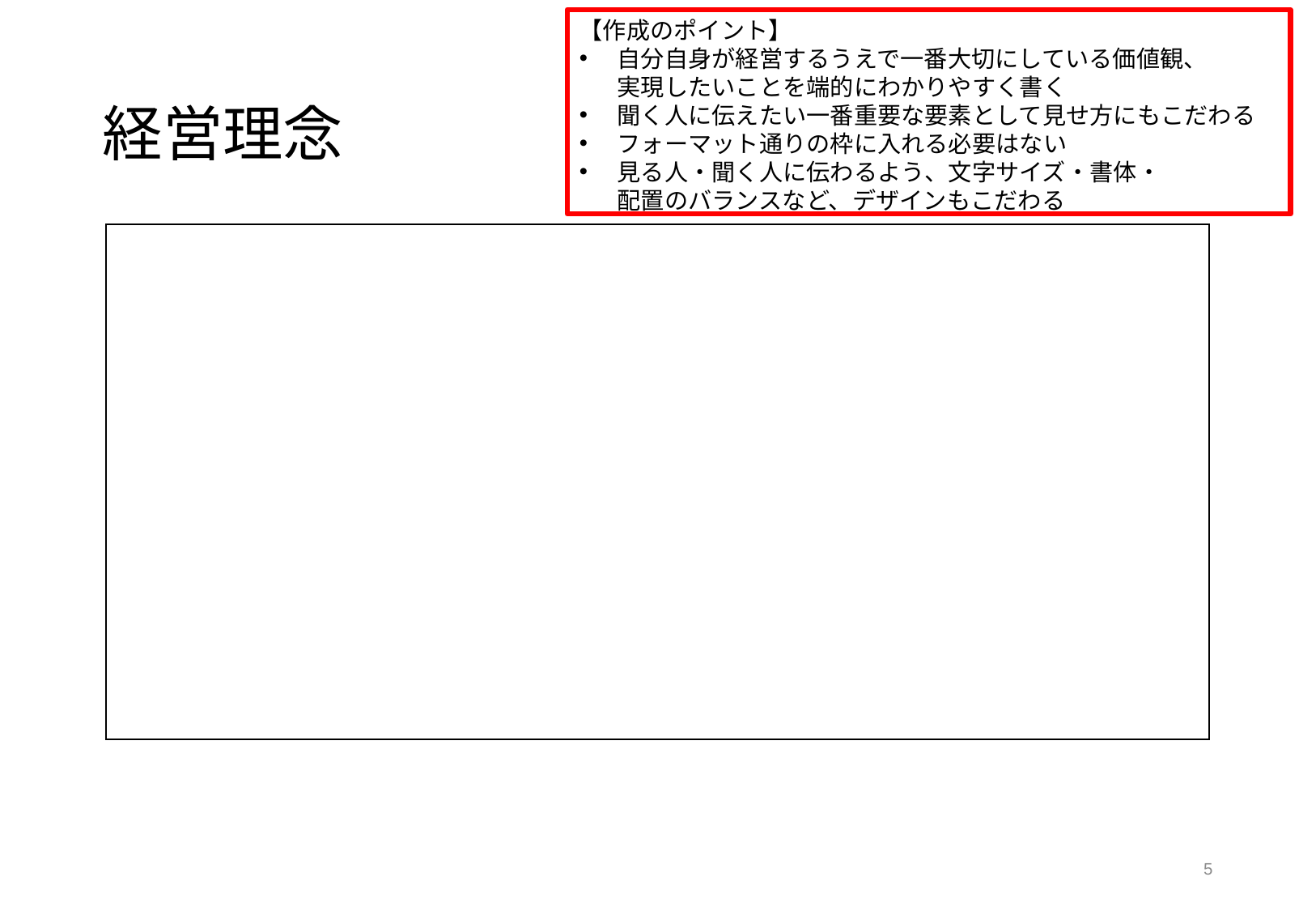

【作成のポイント】
自分自身が経営するうえで一番大切にしている価値観、
実現したいことを端的にわかりやすく書く
聞く人に伝えたい一番重要な要素として見せ方にもこだわる
フォーマット通りの枠に入れる必要はない
見る人・聞く人に伝わるよう、文字サイズ・書体・
配置のバランスなど、デザインもこだわる
# 経営理念

5